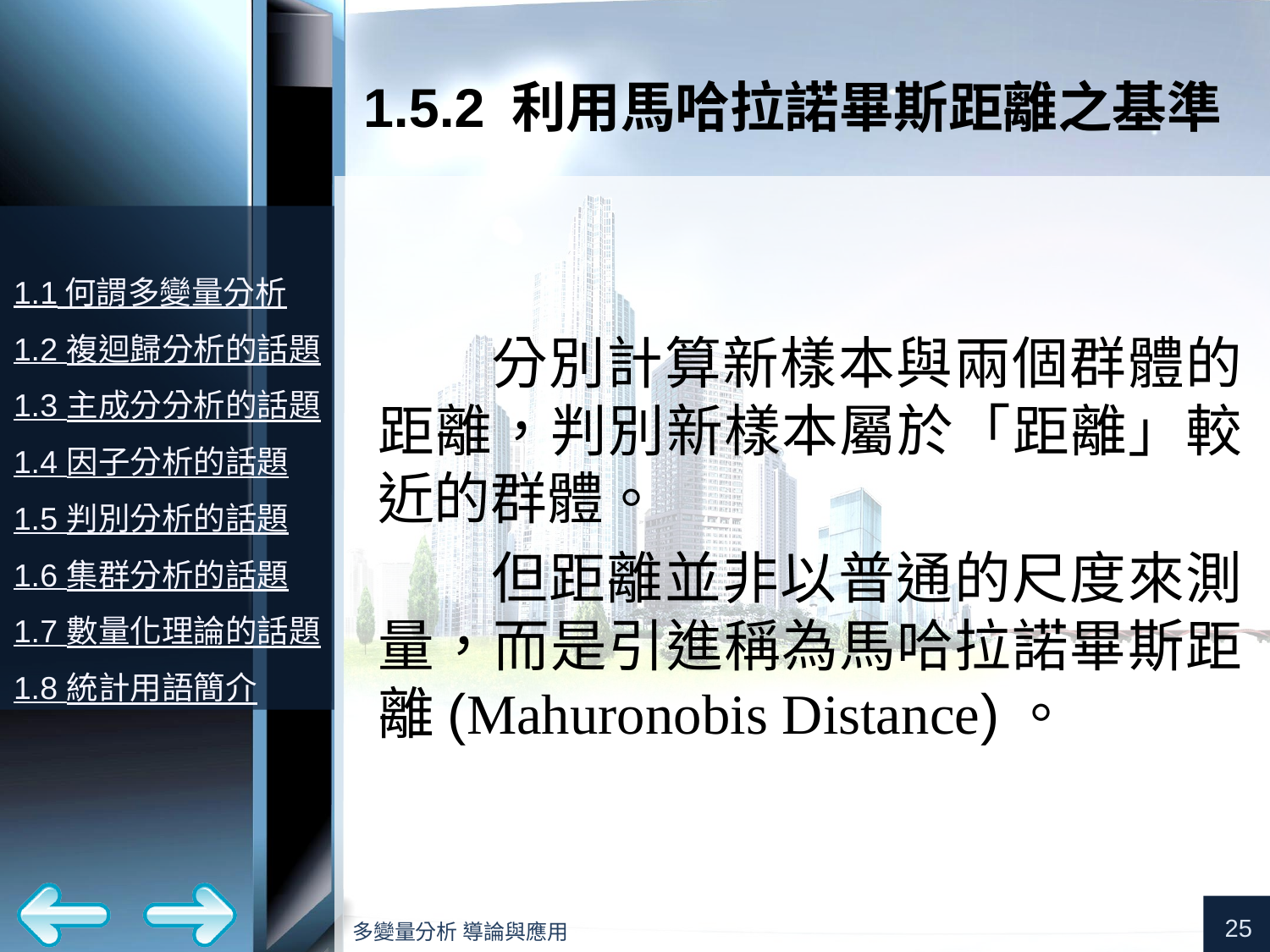

# 1.5.2 利用馬哈拉諾畢斯距離之基準
分別計算新樣本與兩個群體的距離，判別新樣本屬於「距離」較近的群體。
但距離並非以普通的尺度來測量，而是引進稱為馬哈拉諾畢斯距離(Mahuronobis Distance)。
25
多變量分析 導論與應用